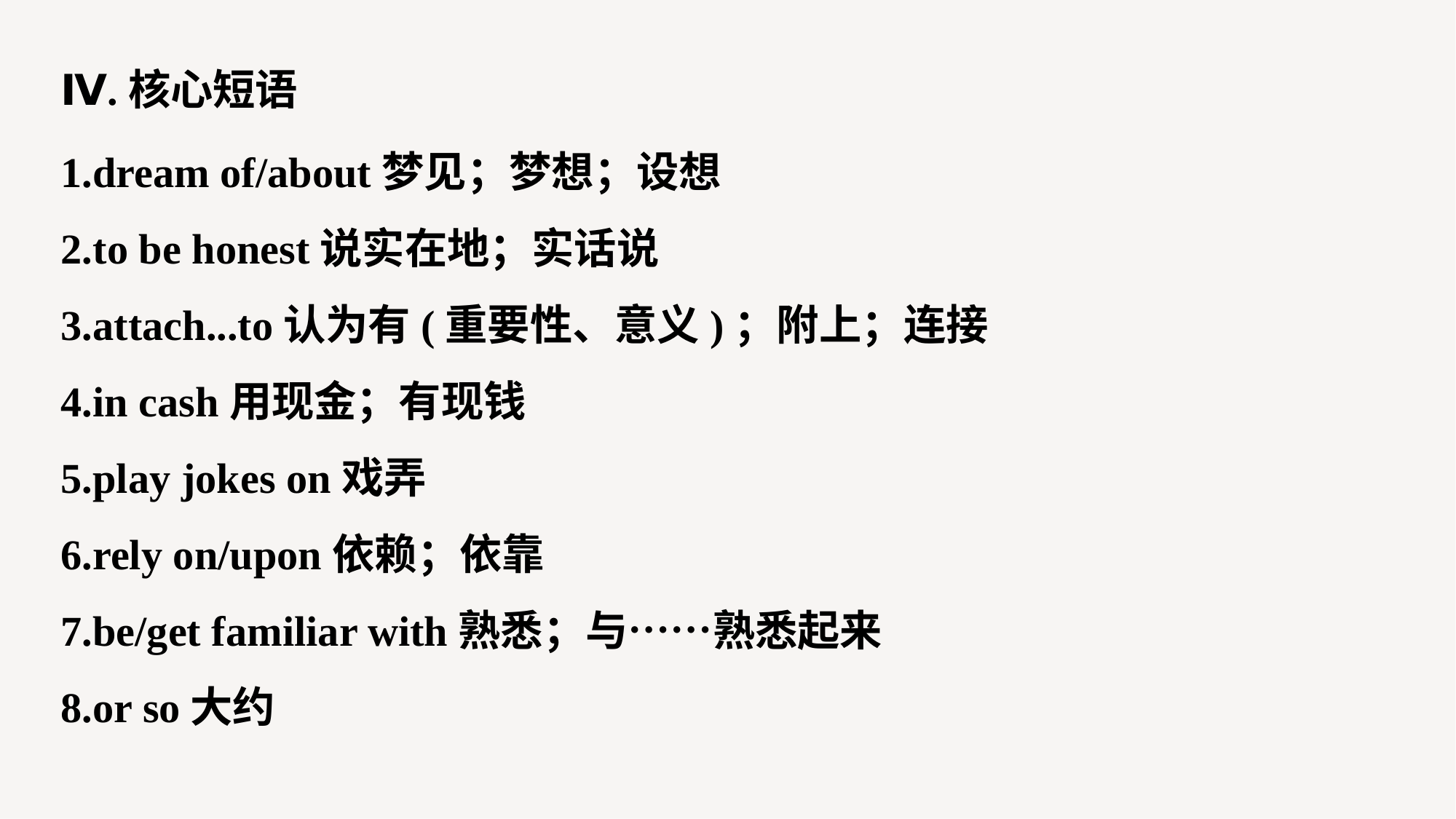

Ⅳ.核心短语
1.dream of/about梦见；梦想；设想
2.to be honest说实在地；实话说
3.attach...to认为有(重要性、意义)；附上；连接
4.in cash用现金；有现钱
5.play jokes on戏弄
6.rely on/upon依赖；依靠
7.be/get familiar with熟悉；与……熟悉起来
8.or so大约